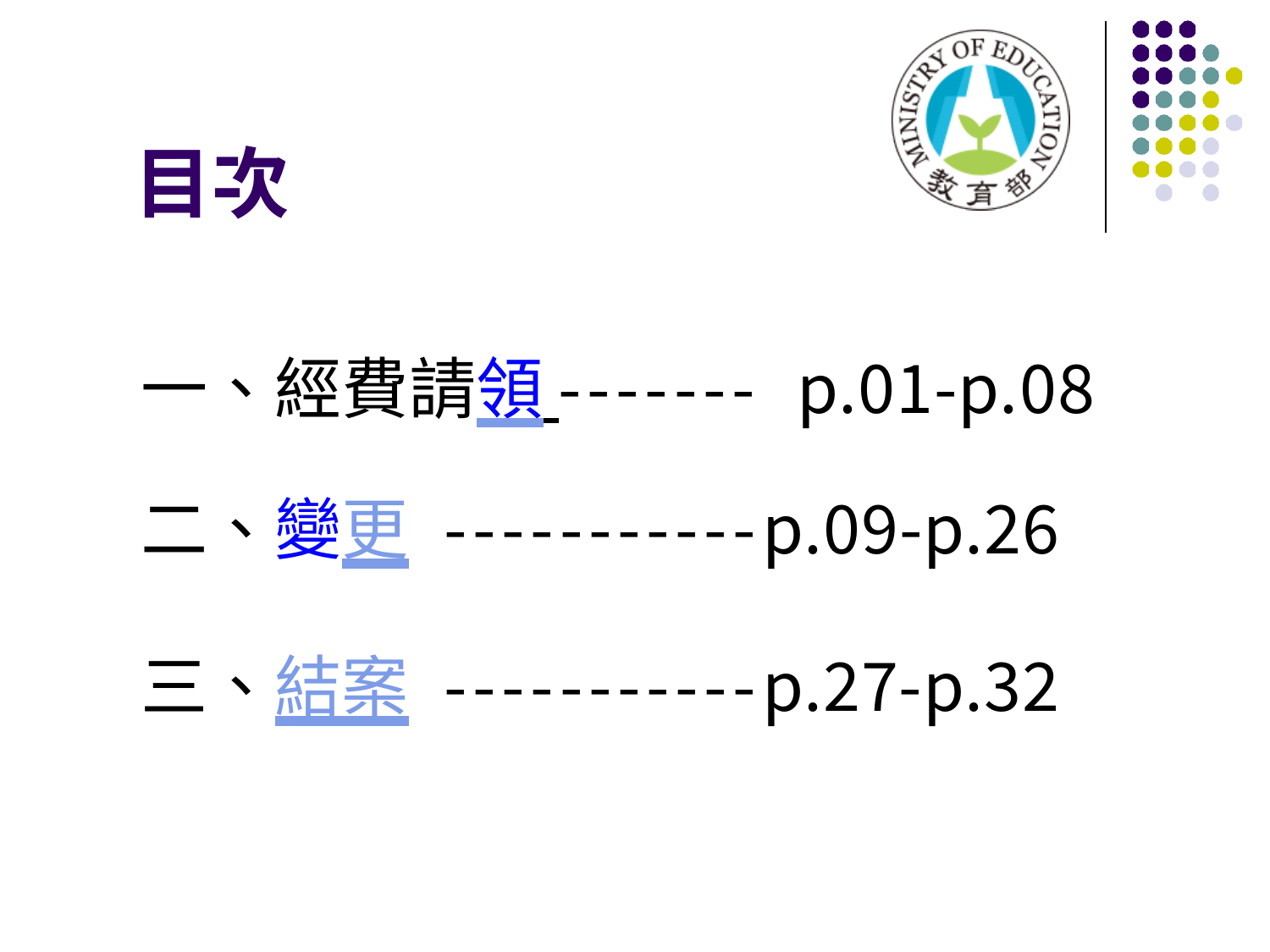

目次

# 一、經費請領 -------	p.01-p.08
二、變更	-----------p.09-p.26
三、結案	-----------p.27-p.32